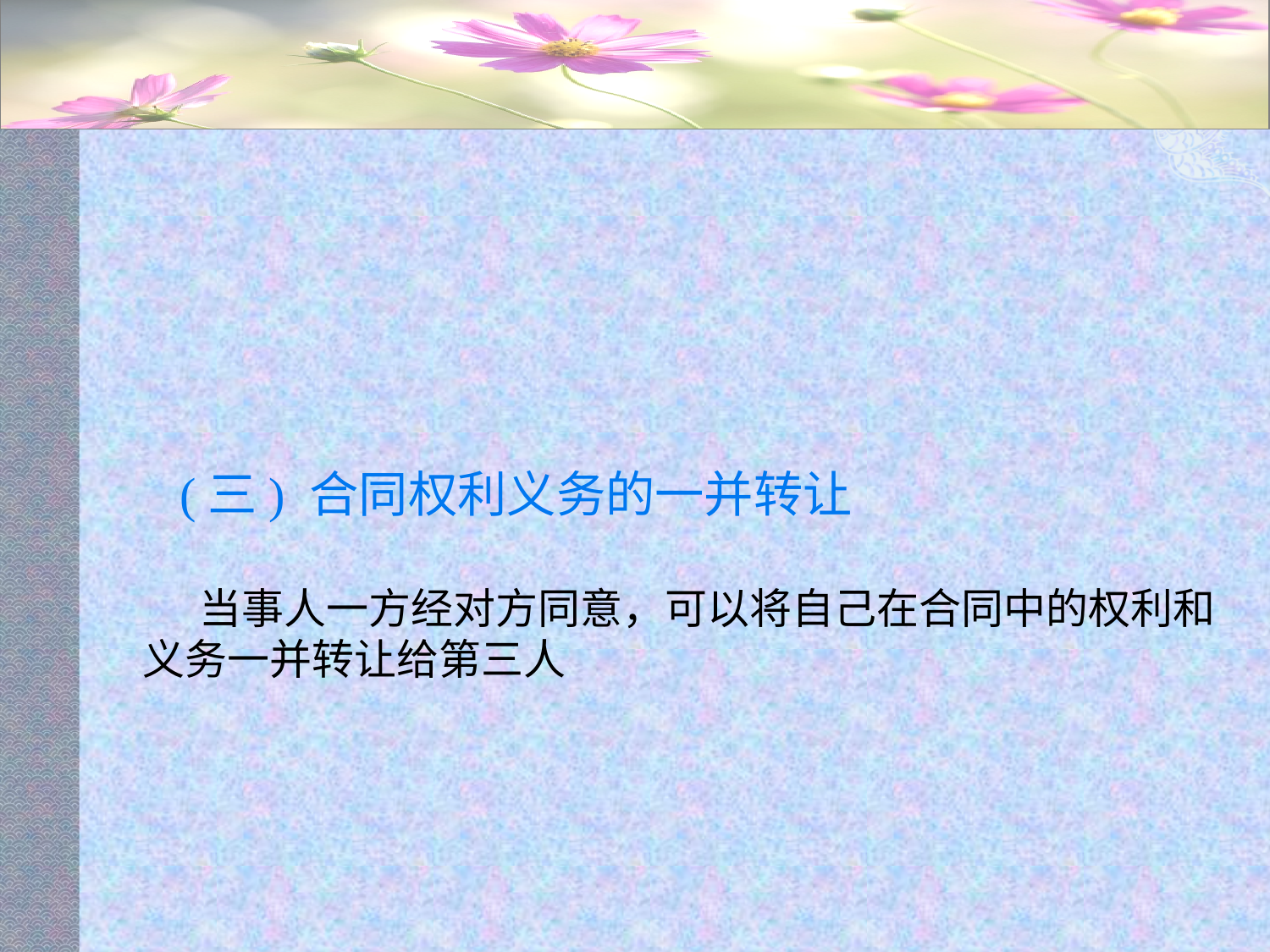

#
(三) 合同权利义务的一并转让

 当事人一方经对方同意，可以将自己在合同中的权利和义务一并转让给第三人